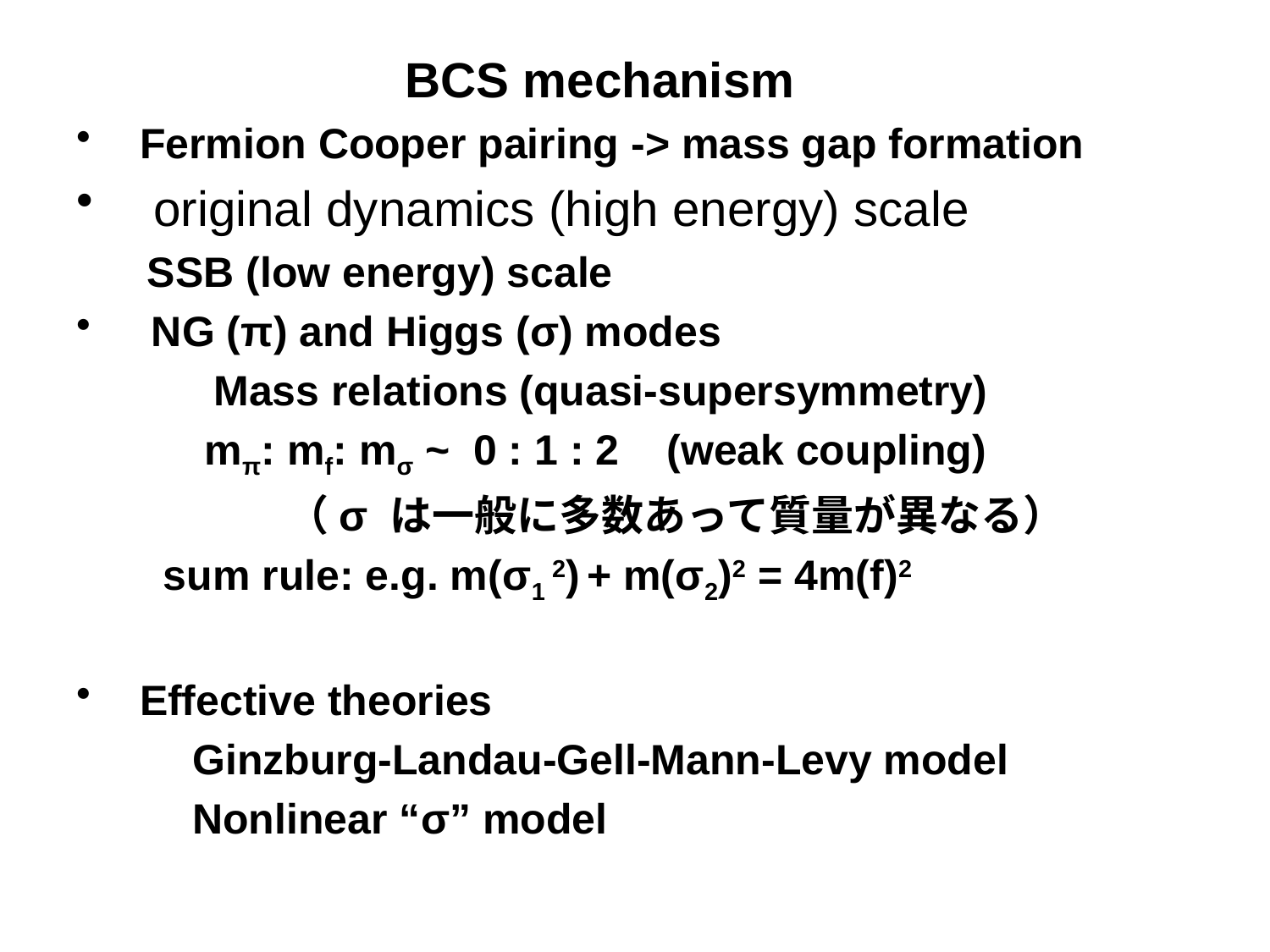

BCS mechanism
Fermion Cooper pairing -> mass gap formation
 original dynamics (high energy) scale
      SSB (low energy) scale
 NG (π) and Higgs (σ) modes
		Mass relations (quasi-supersymmetry)
	 mπ: mf: mσ ~  0 : 1 : 2    (weak coupling)
		 （σ は一般に多数あって質量が異なる）
	  sum rule: e.g. m(σ1 2) + m(σ2)2 = 4m(f)2

Effective theories
	Ginzburg-Landau-Gell-Mann-Levy model
	Nonlinear “σ” model